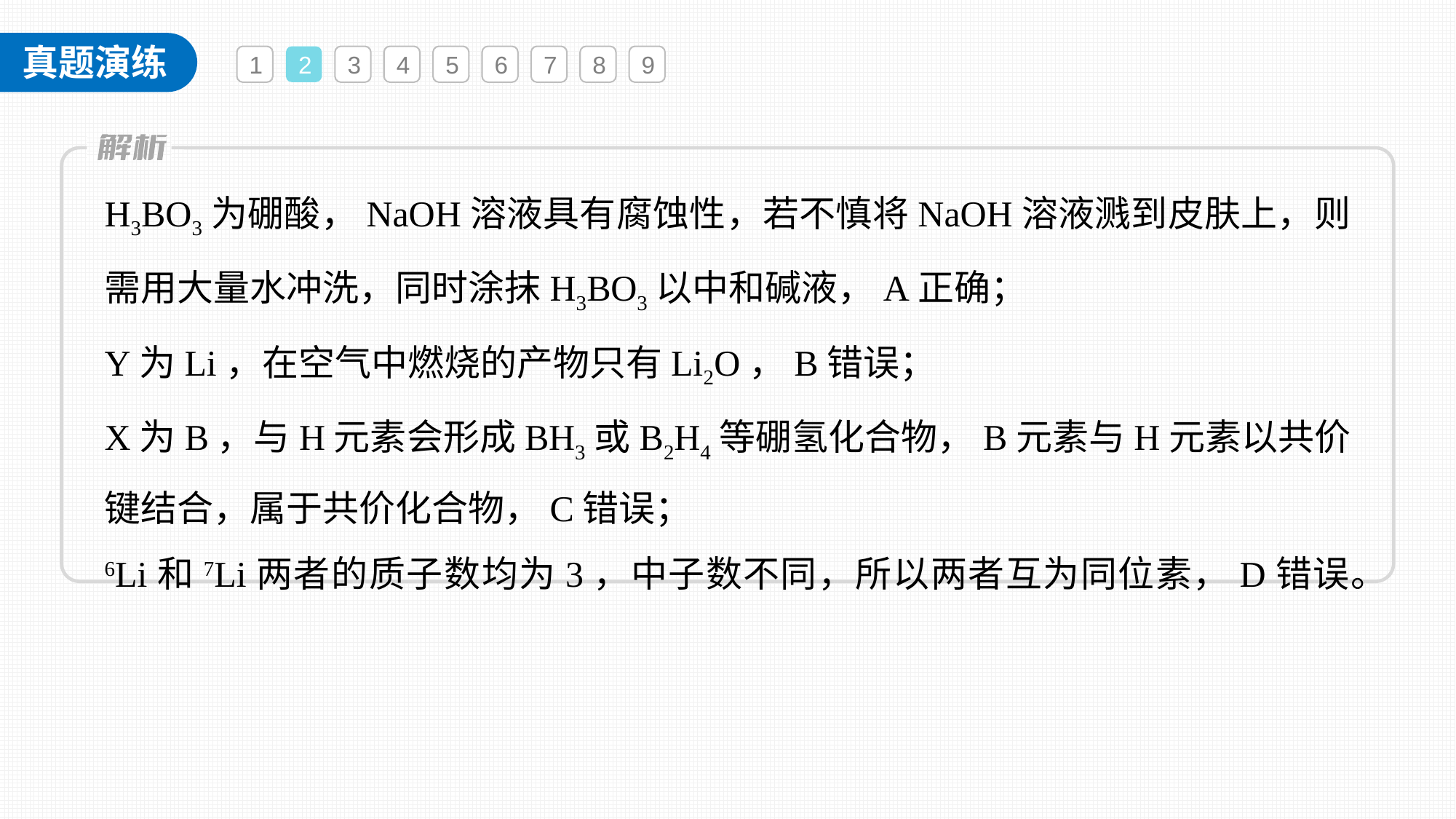

1
2
3
4
5
6
7
8
9

H3BO3为硼酸，NaOH溶液具有腐蚀性，若不慎将NaOH溶液溅到皮肤上，则需用大量水冲洗，同时涂抹H3BO3以中和碱液，A正确；
Y为Li，在空气中燃烧的产物只有Li2O，B错误；
X为B，与H元素会形成BH3或B2H4等硼氢化合物，B元素与H元素以共价键结合，属于共价化合物，C错误；
6Li和7Li两者的质子数均为3，中子数不同，所以两者互为同位素，D错误。